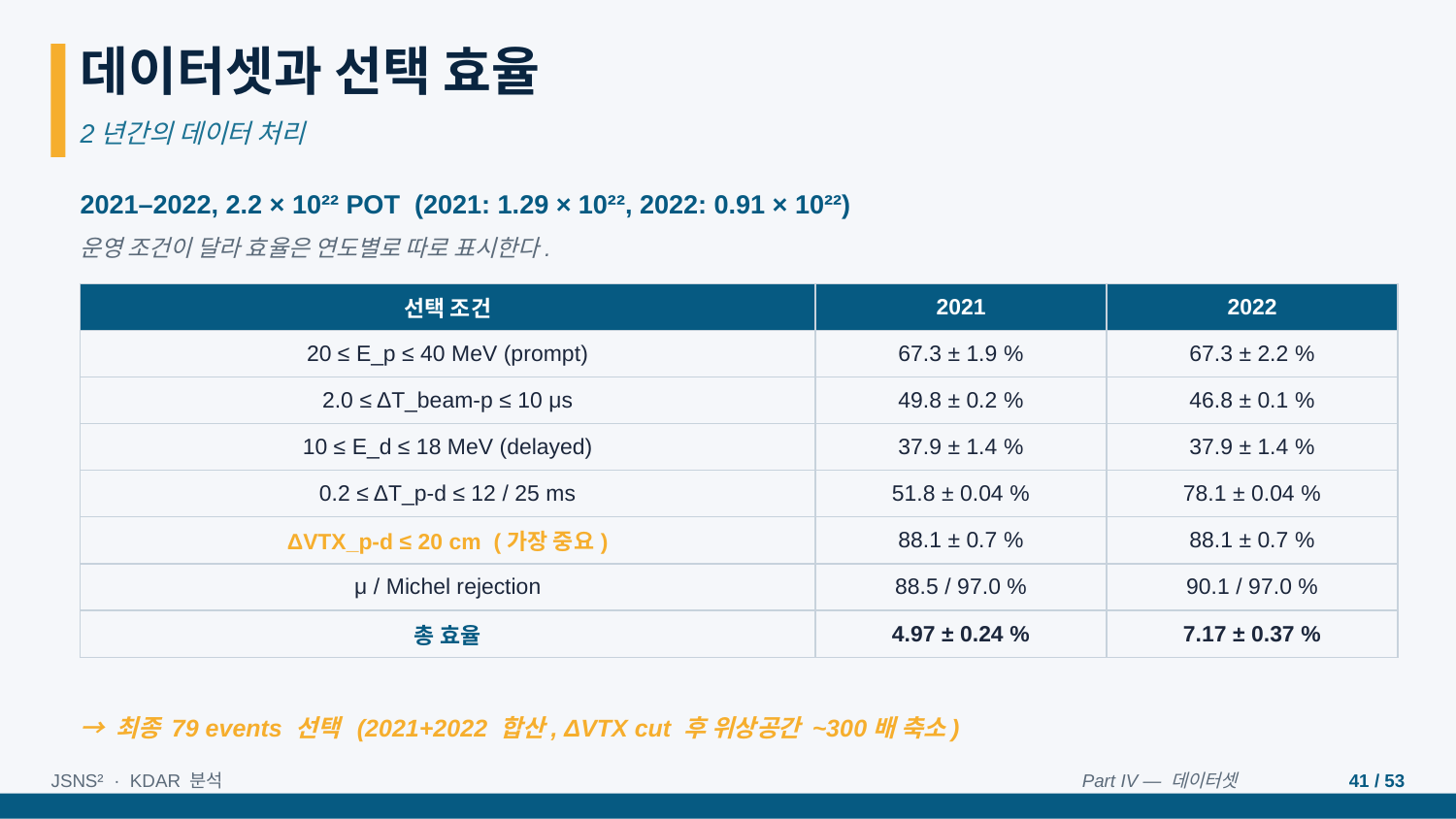

데이터셋과 선택 효율

2년간의 데이터 처리
2021–2022, 2.2 × 10²² POT  (2021: 1.29 × 10²², 2022: 0.91 × 10²²)
운영 조건이 달라 효율은 연도별로 따로 표시한다.
| 선택 조건 | 2021 | 2022 |
| --- | --- | --- |
| 20 ≤ E\_p ≤ 40 MeV (prompt) | 67.3 ± 1.9 % | 67.3 ± 2.2 % |
| 2.0 ≤ ΔT\_beam-p ≤ 10 μs | 49.8 ± 0.2 % | 46.8 ± 0.1 % |
| 10 ≤ E\_d ≤ 18 MeV (delayed) | 37.9 ± 1.4 % | 37.9 ± 1.4 % |
| 0.2 ≤ ΔT\_p-d ≤ 12 / 25 ms | 51.8 ± 0.04 % | 78.1 ± 0.04 % |
| ΔVTX\_p-d ≤ 20 cm (가장 중요) | 88.1 ± 0.7 % | 88.1 ± 0.7 % |
| μ / Michel rejection | 88.5 / 97.0 % | 90.1 / 97.0 % |
| 총 효율 | 4.97 ± 0.24 % | 7.17 ± 0.37 % |
→ 최종 79 events 선택  (2021+2022 합산, ΔVTX cut 후 위상공간 ~300배 축소)
JSNS²  ·  KDAR 분석
Part IV — 데이터셋
41 / 53